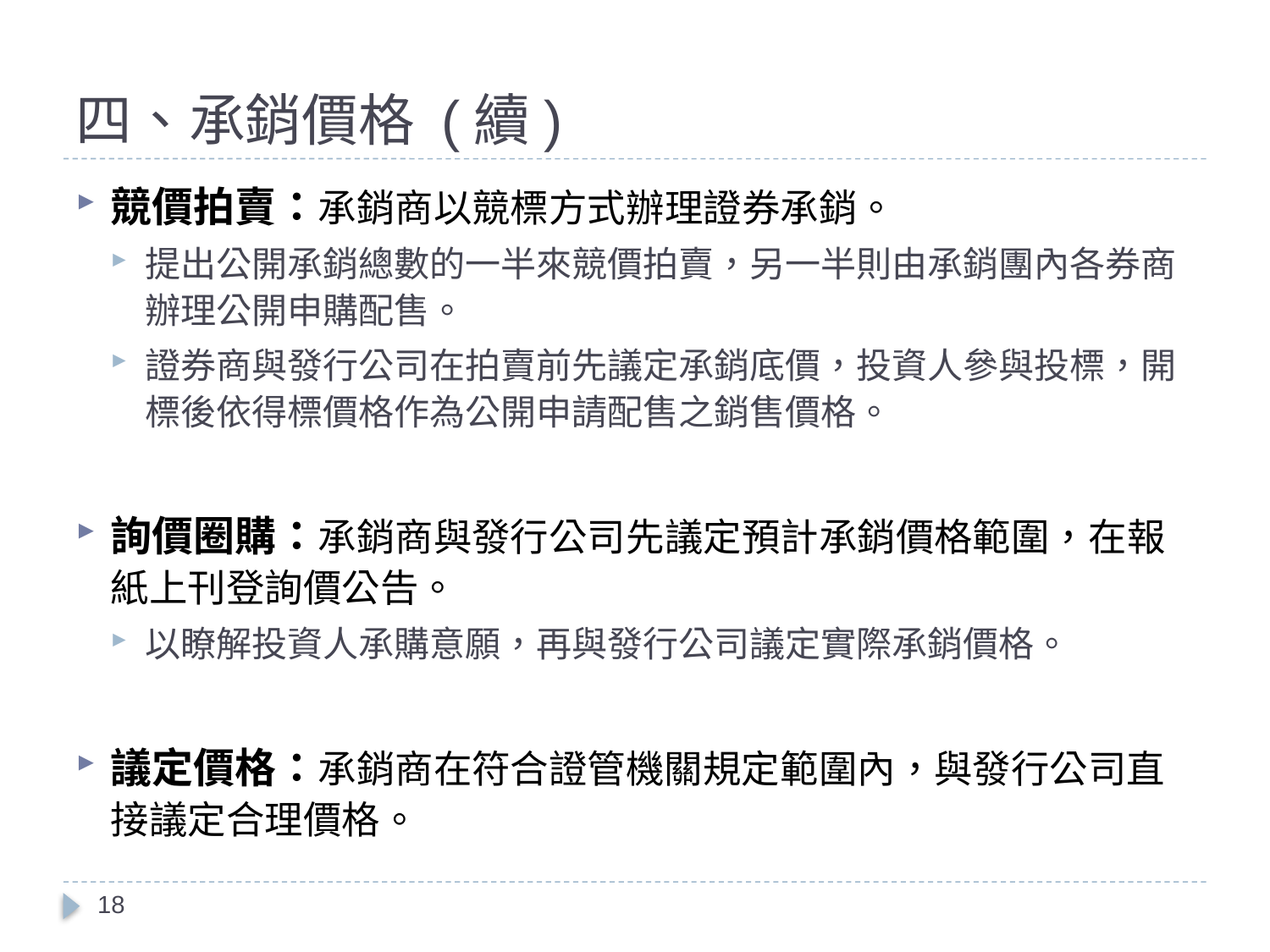

# 四、承銷價格 (續)
競價拍賣：承銷商以競標方式辦理證券承銷。
提出公開承銷總數的一半來競價拍賣，另一半則由承銷團內各券商辦理公開申購配售。
證券商與發行公司在拍賣前先議定承銷底價，投資人參與投標，開標後依得標價格作為公開申請配售之銷售價格。

詢價圈購：承銷商與發行公司先議定預計承銷價格範圍，在報紙上刊登詢價公告。
以瞭解投資人承購意願，再與發行公司議定實際承銷價格。

議定價格：承銷商在符合證管機關規定範圍內，與發行公司直接議定合理價格。
18